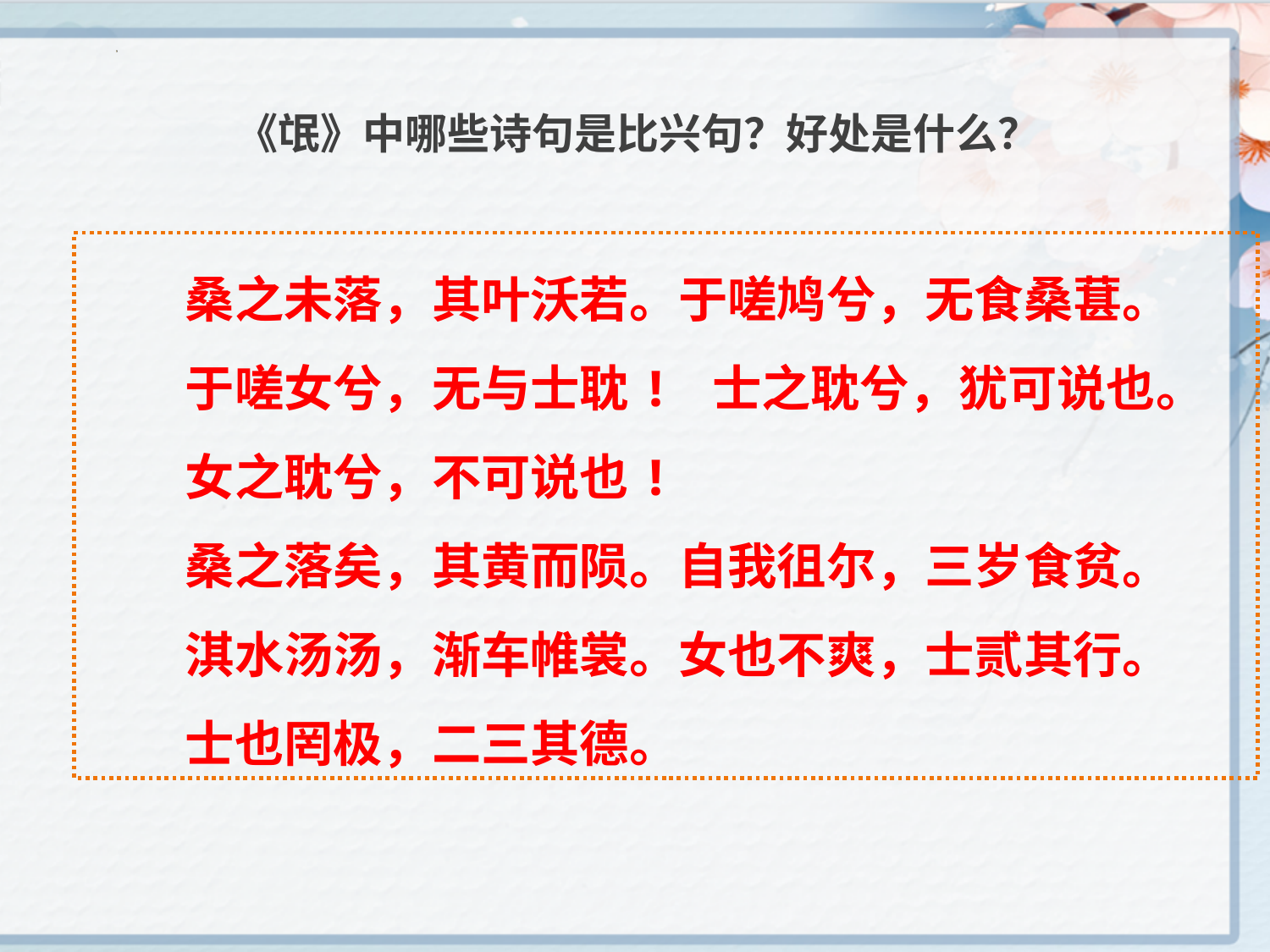

《氓》中哪些诗句是比兴句？好处是什么？
桑之未落，其叶沃若。于嗟鸠兮，无食桑葚。
于嗟女兮，无与士耽! 士之耽兮，犹可说也。
女之耽兮，不可说也!
桑之落矣，其黄而陨。自我徂尔，三岁食贫。
淇水汤汤，渐车帷裳。女也不爽，士贰其行。
士也罔极，二三其德。